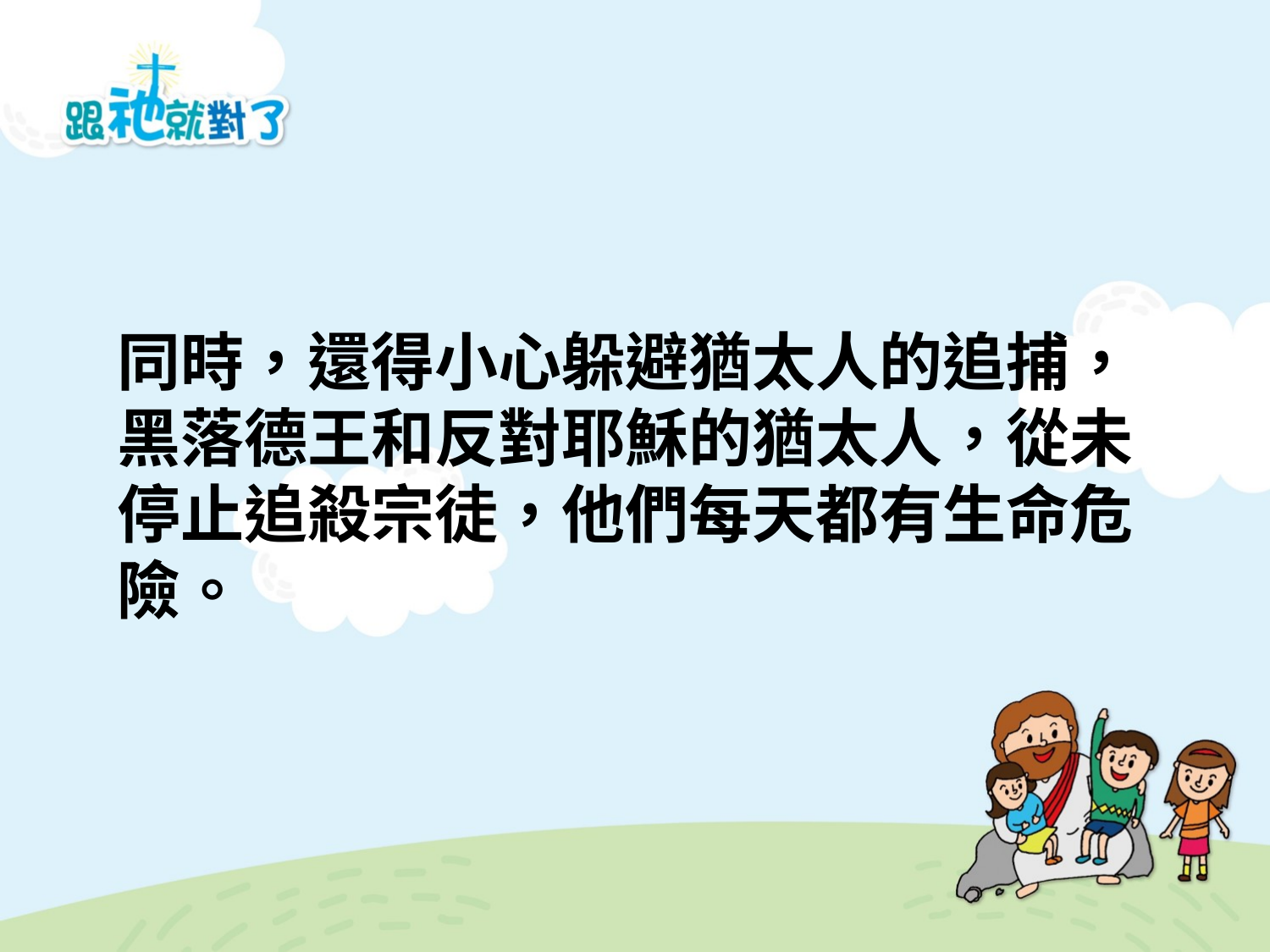

同時，還得小心躲避猶太人的追捕，黑落德王和反對耶穌的猶太人，從未停止追殺宗徒，他們每天都有生命危險。